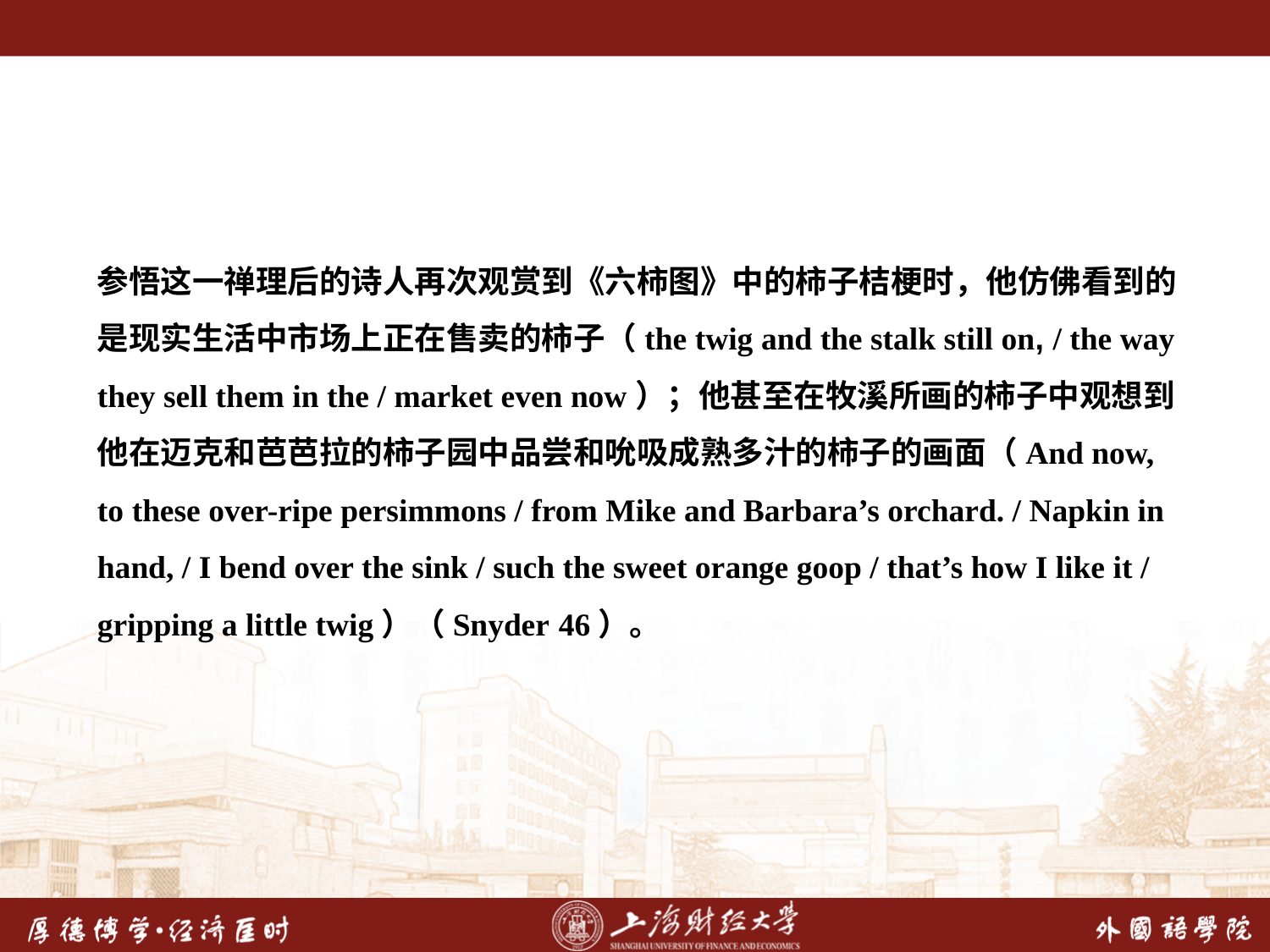

参悟这一禅理后的诗人再次观赏到《六柿图》中的柿子桔梗时，他仿佛看到的是现实生活中市场上正在售卖的柿子（the twig and the stalk still on, / the way they sell them in the / market even now）；他甚至在牧溪所画的柿子中观想到他在迈克和芭芭拉的柿子园中品尝和吮吸成熟多汁的柿子的画面（And now, to these over-ripe persimmons / from Mike and Barbara’s orchard. / Napkin in hand, / I bend over the sink / such the sweet orange goop / that’s how I like it / gripping a little twig）（Snyder 46）。